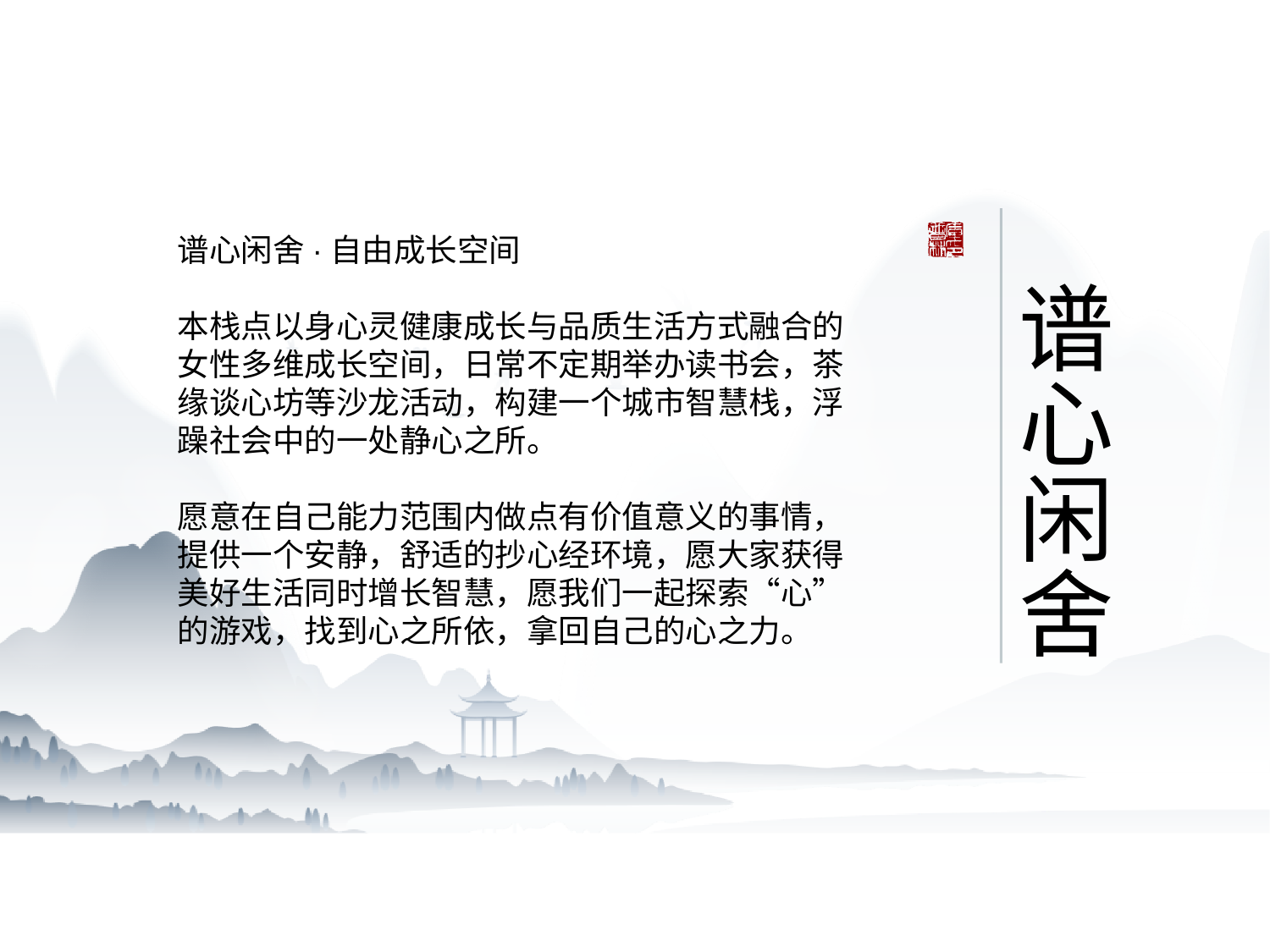

谱心闲舍·自由成长空间

本栈点以身心灵健康成长与品质生活方式融合的女性多维成长空间，日常不定期举办读书会，茶缘谈心坊等沙龙活动，构建一个城市智慧栈，浮躁社会中的一处静心之所。

愿意在自己能力范围内做点有价值意义的事情，提供一个安静，舒适的抄心经环境，愿大家获得美好生活同时增长智慧，愿我们一起探索“心”的游戏，找到心之所依，拿回自己的心之力。

谱心闲舍